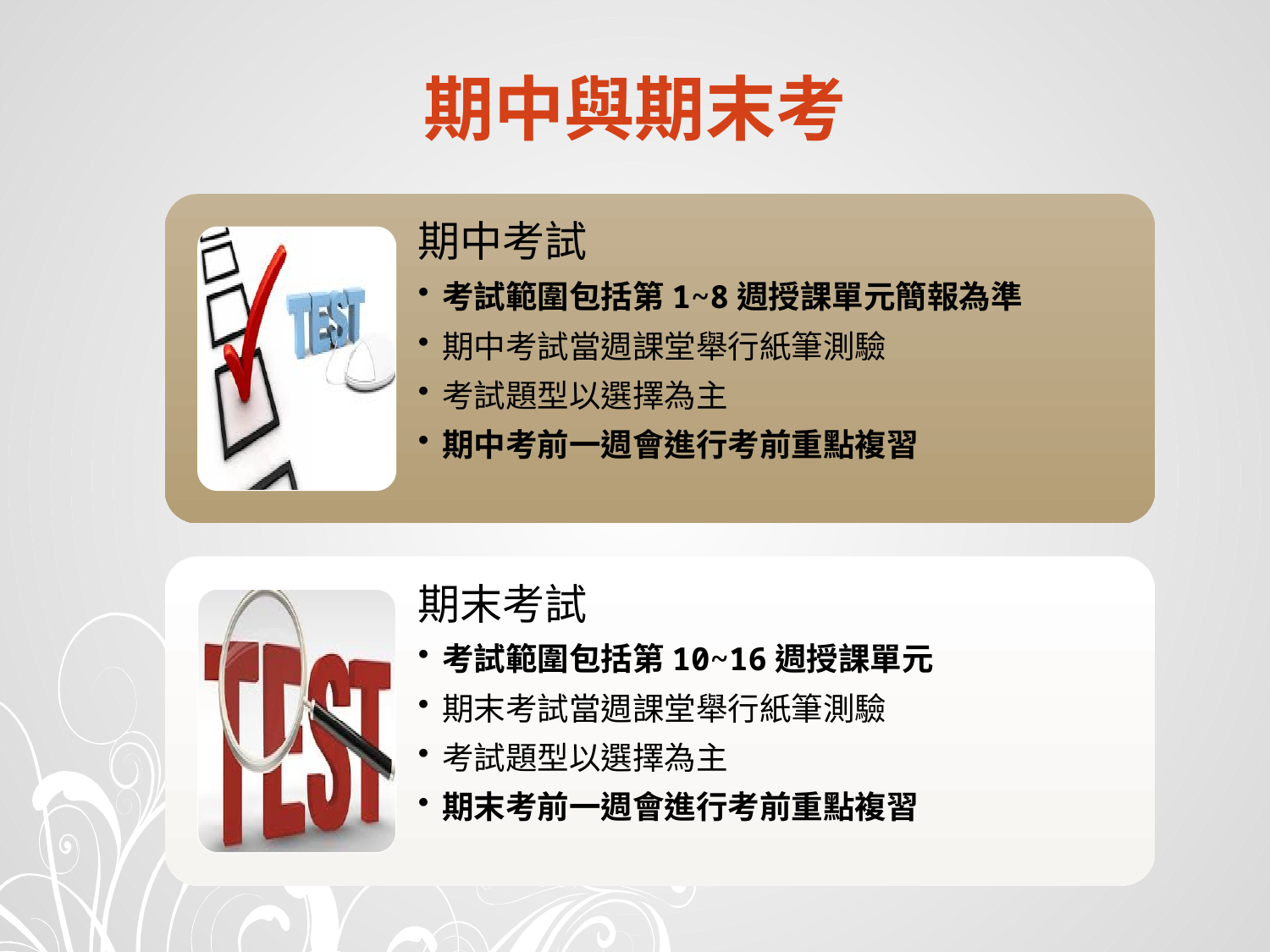

# 期中與期末考
期中考試
考試範圍包括第1~8週授課單元簡報為準
期中考試當週課堂舉行紙筆測驗
考試題型以選擇為主
期中考前一週會進行考前重點複習
期末考試
考試範圍包括第10~16週授課單元
期末考試當週課堂舉行紙筆測驗
考試題型以選擇為主
期末考前一週會進行考前重點複習